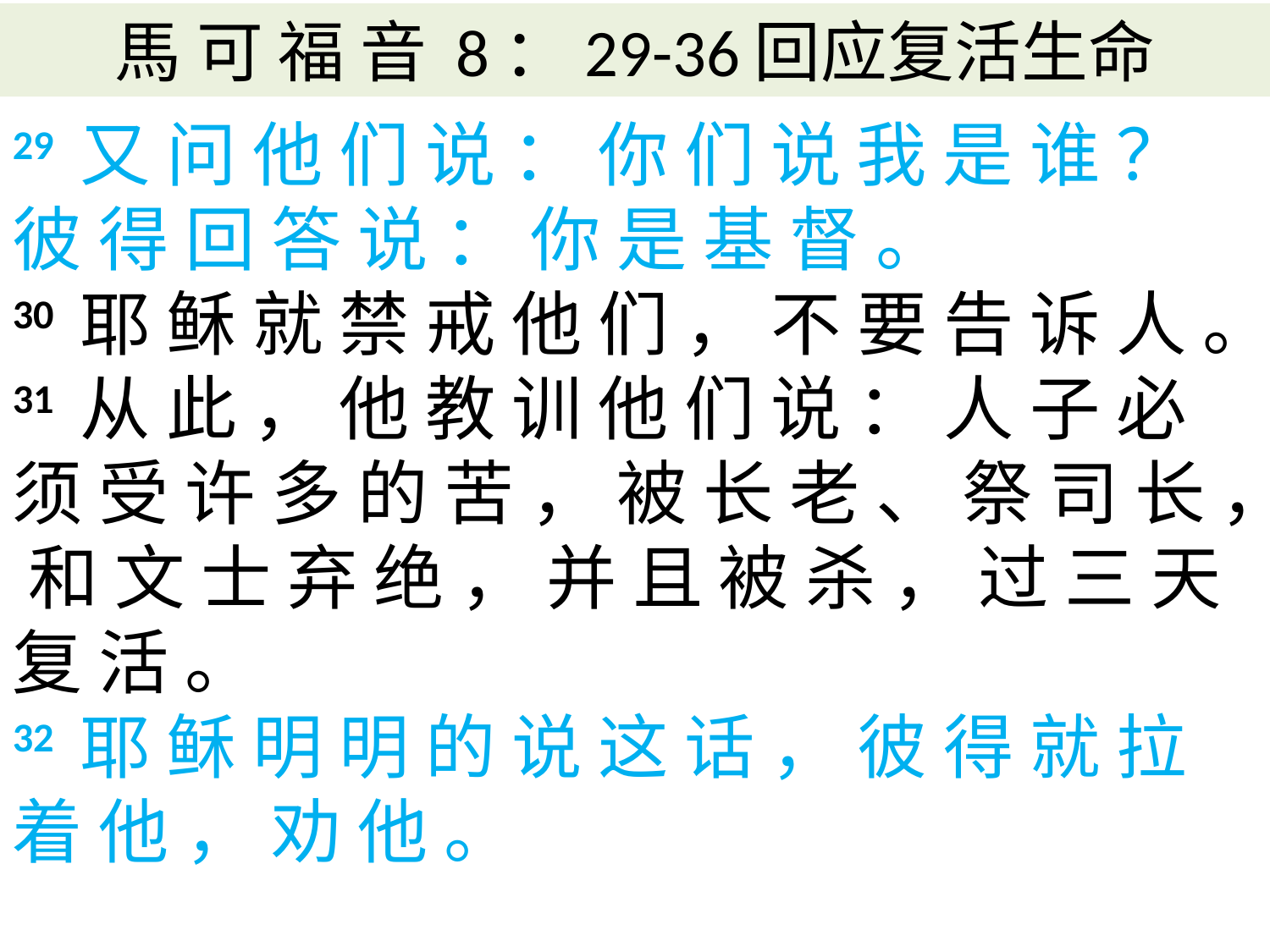

# 馬 可 福 音 8：29-36回应复活生命
29 又 问 他 们 说 ： 你 们 说 我 是 谁 ？ 彼 得 回 答 说 ： 你 是 基 督 。
30 耶 稣 就 禁 戒 他 们 ， 不 要 告 诉 人 。
31 从 此 ， 他 教 训 他 们 说 ： 人 子 必 须 受 许 多 的 苦 ， 被 长 老 、 祭 司 长 ， 和 文 士 弃 绝 ， 并 且 被 杀 ， 过 三 天 复 活 。
32 耶 稣 明 明 的 说 这 话 ， 彼 得 就 拉 着 他 ， 劝 他 。